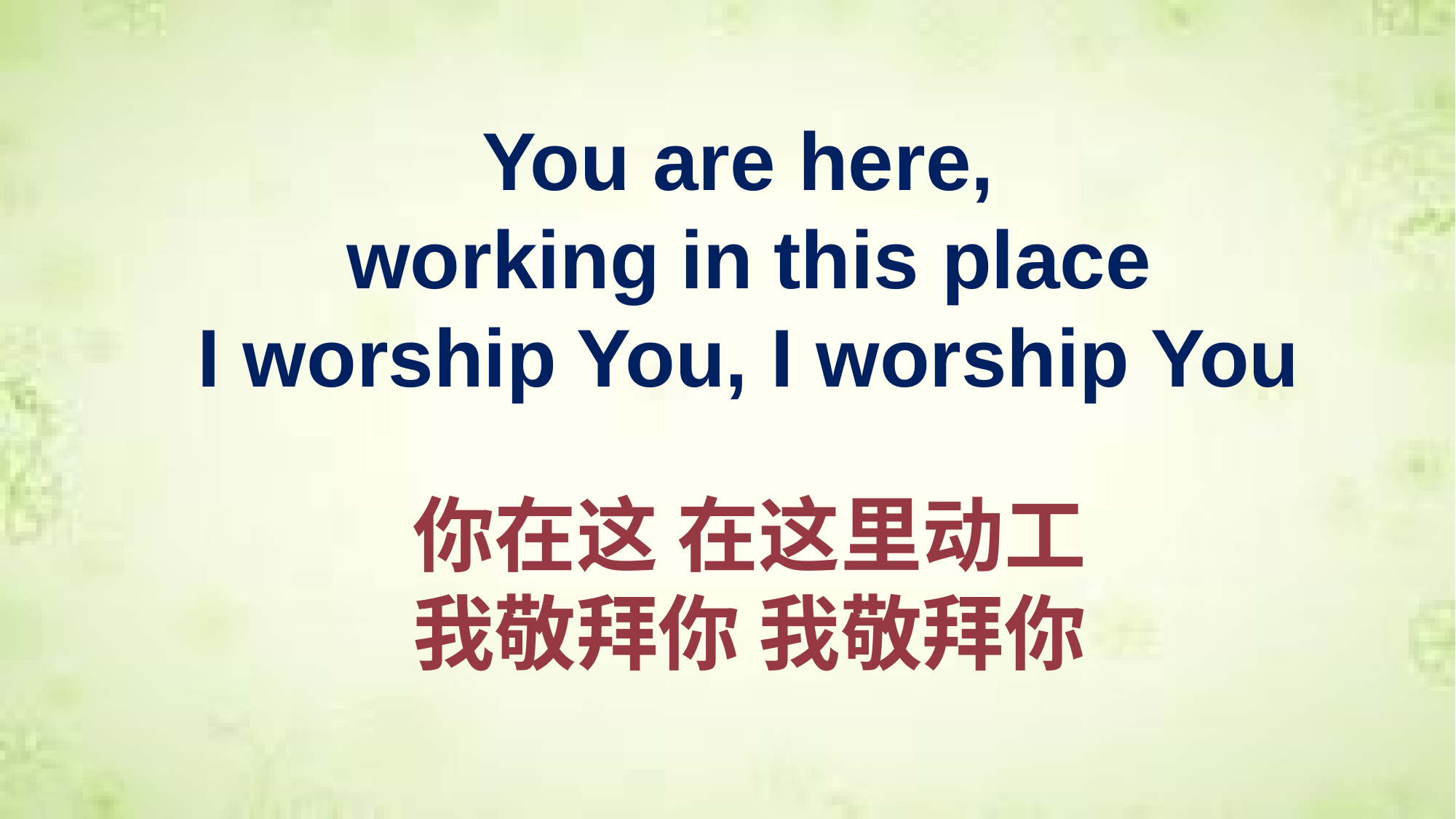

You are here,
working in this place
I worship You, I worship You

你在这 在这里动工
我敬拜你 我敬拜你